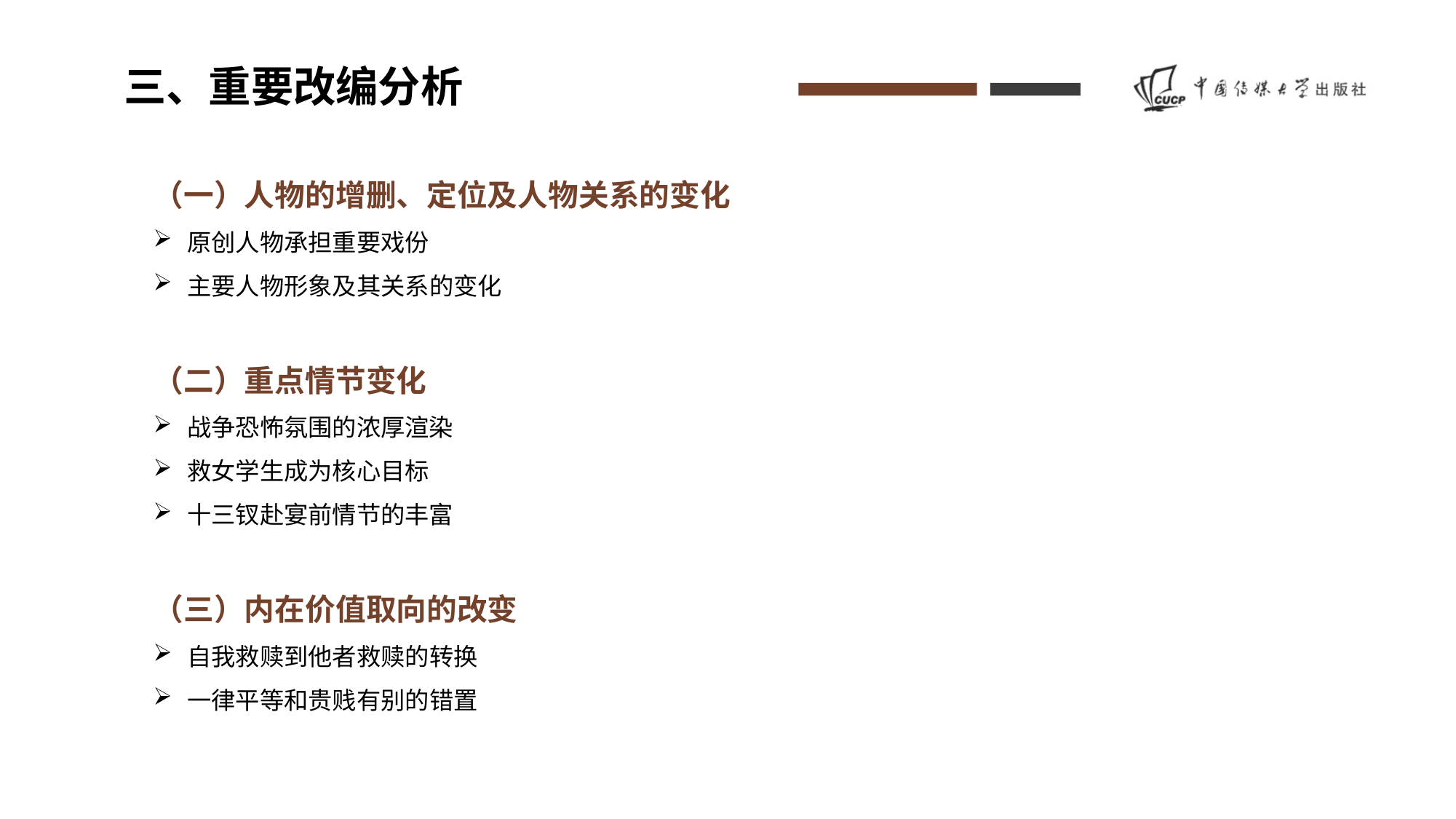

三、重要改编分析

（一）人物的增删、定位及人物关系的变化
原创人物承担重要戏份
主要人物形象及其关系的变化

（二）重点情节变化
战争恐怖氛围的浓厚渲染
救女学生成为核心目标
十三钗赴宴前情节的丰富

（三）内在价值取向的改变
自我救赎到他者救赎的转换
一律平等和贵贱有别的错置